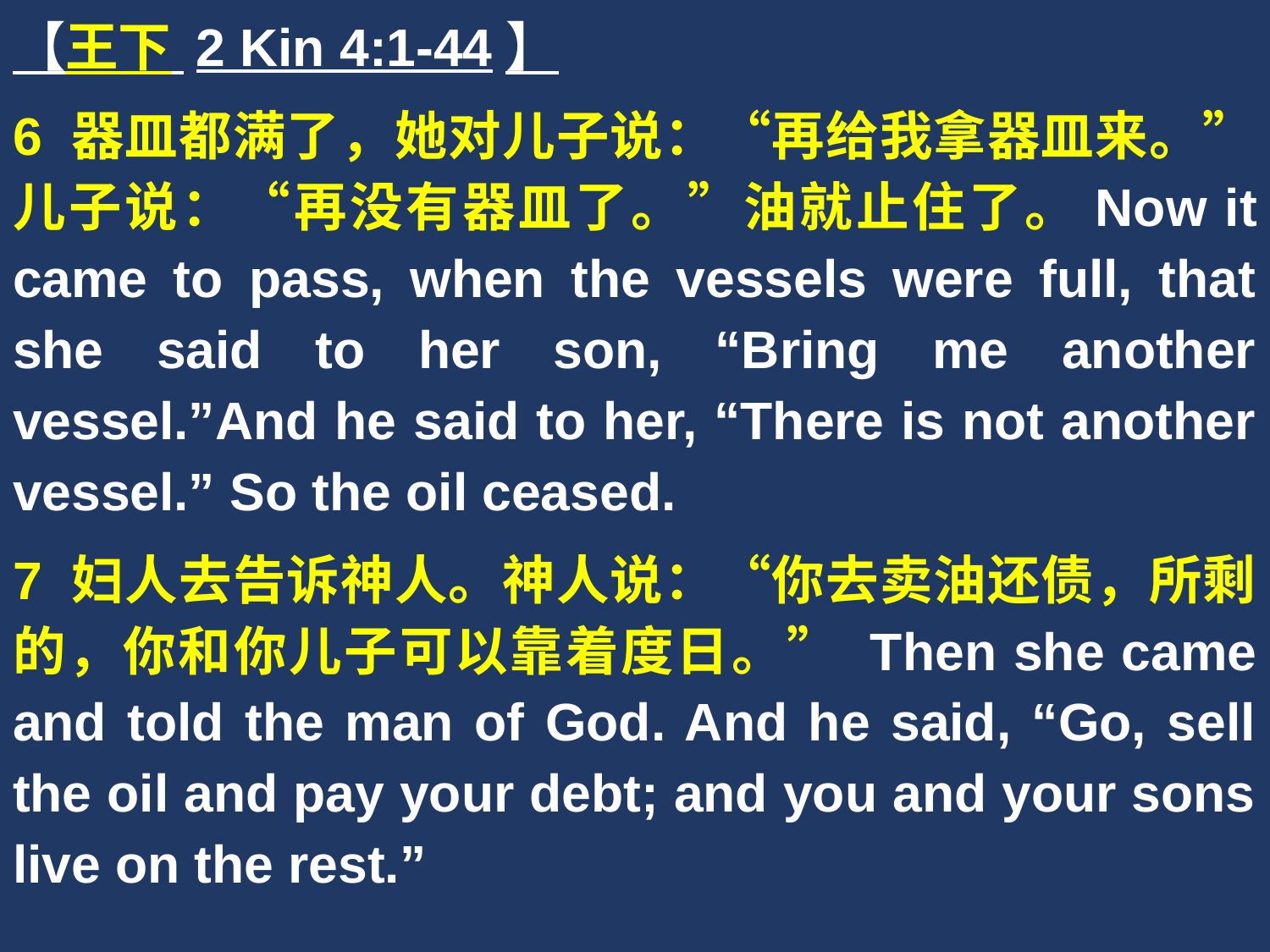

【王下 2 Kin 4:1-44】
6 器皿都满了，她对儿子说：“再给我拿器皿来。”儿子说：“再没有器皿了。”油就止住了。Now it came to pass, when the vessels were full, that she said to her son, “Bring me another vessel.”And he said to her, “There is not another vessel.” So the oil ceased.
7 妇人去告诉神人。神人说：“你去卖油还债，所剩的，你和你儿子可以靠着度日。” Then she came and told the man of God. And he said, “Go, sell the oil and pay your debt; and you and your sons live on the rest.”